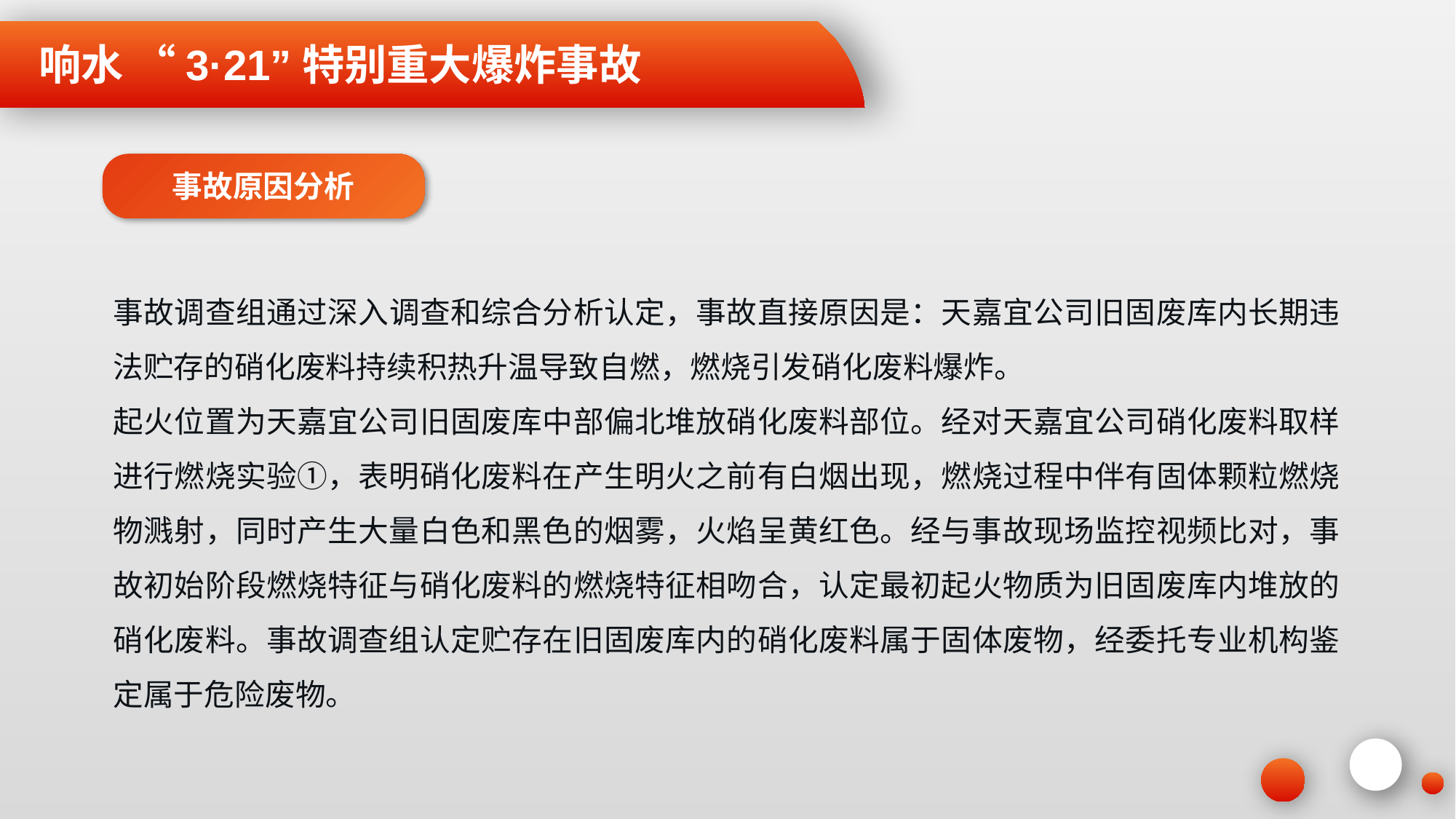

响水 “3·21”特别重大爆炸事故

事故原因分析
事故调查组通过深入调查和综合分析认定，事故直接原因是：天嘉宜公司旧固废库内长期违法贮存的硝化废料持续积热升温导致自燃，燃烧引发硝化废料爆炸。
起火位置为天嘉宜公司旧固废库中部偏北堆放硝化废料部位。经对天嘉宜公司硝化废料取样进行燃烧实验①，表明硝化废料在产生明火之前有白烟出现，燃烧过程中伴有固体颗粒燃烧物溅射，同时产生大量白色和黑色的烟雾，火焰呈黄红色。经与事故现场监控视频比对，事故初始阶段燃烧特征与硝化废料的燃烧特征相吻合，认定最初起火物质为旧固废库内堆放的硝化废料。事故调查组认定贮存在旧固废库内的硝化废料属于固体废物，经委托专业机构鉴定属于危险废物。